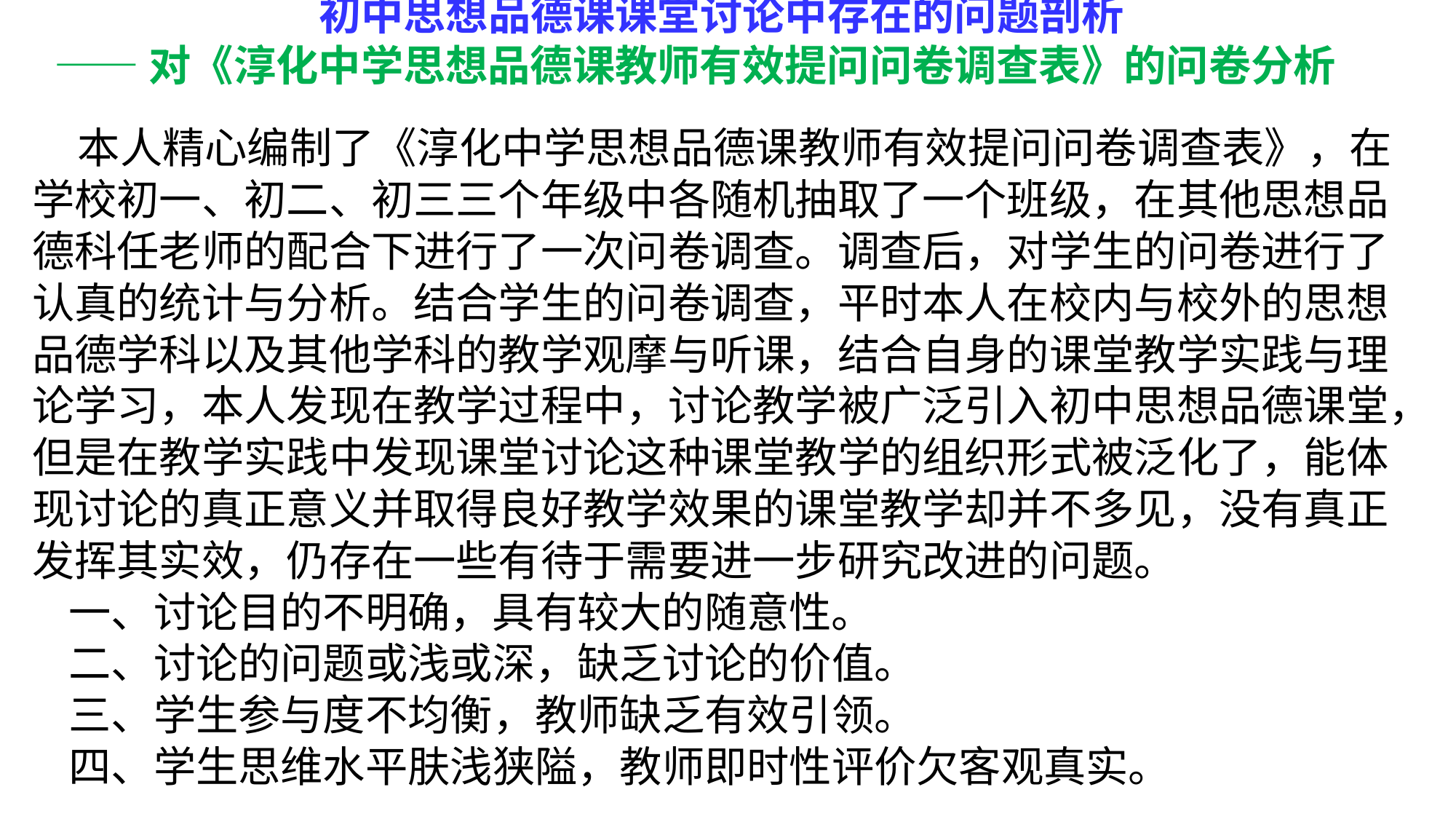

初中思想品德课课堂讨论中存在的问题剖析
——对《淳化中学思想品德课教师有效提问问卷调查表》的问卷分析
本人精心编制了《淳化中学思想品德课教师有效提问问卷调查表》，在学校初一、初二、初三三个年级中各随机抽取了一个班级，在其他思想品德科任老师的配合下进行了一次问卷调查。调查后，对学生的问卷进行了认真的统计与分析。结合学生的问卷调查，平时本人在校内与校外的思想品德学科以及其他学科的教学观摩与听课，结合自身的课堂教学实践与理论学习，本人发现在教学过程中，讨论教学被广泛引入初中思想品德课堂，但是在教学实践中发现课堂讨论这种课堂教学的组织形式被泛化了，能体现讨论的真正意义并取得良好教学效果的课堂教学却并不多见，没有真正发挥其实效，仍存在一些有待于需要进一步研究改进的问题。
一、讨论目的不明确，具有较大的随意性。
二、讨论的问题或浅或深，缺乏讨论的价值。
三、学生参与度不均衡，教师缺乏有效引领。
四、学生思维水平肤浅狭隘，教师即时性评价欠客观真实。